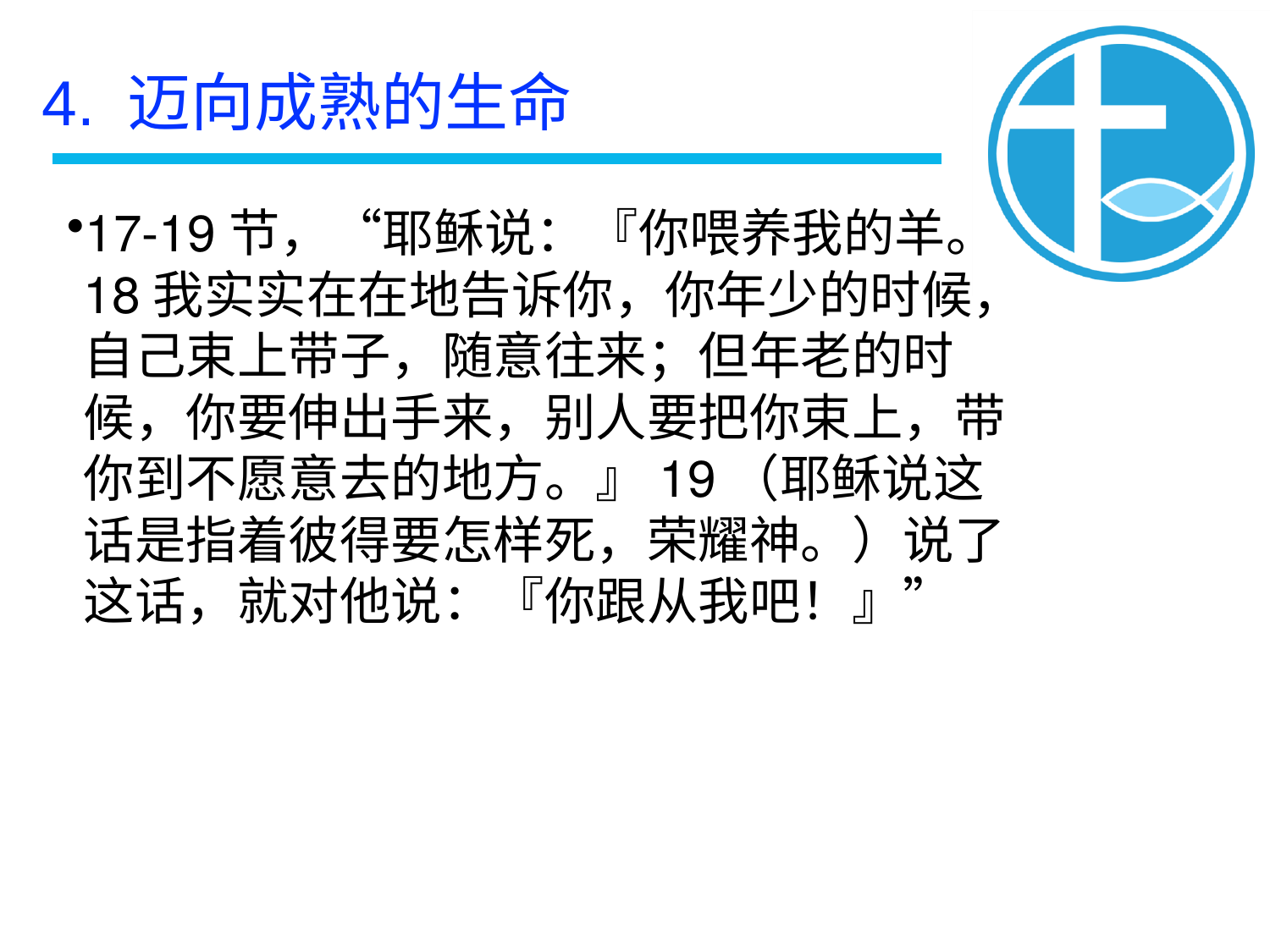

4. 迈向成熟的生命
17-19节，“耶稣说：『你喂养我的羊。18我实实在在地告诉你，你年少的时候，自己束上带子，随意往来；但年老的时候，你要伸出手来，别人要把你束上，带你到不愿意去的地方。』19（耶稣说这话是指着彼得要怎样死，荣耀神。）说了这话，就对他说：『你跟从我吧！』”